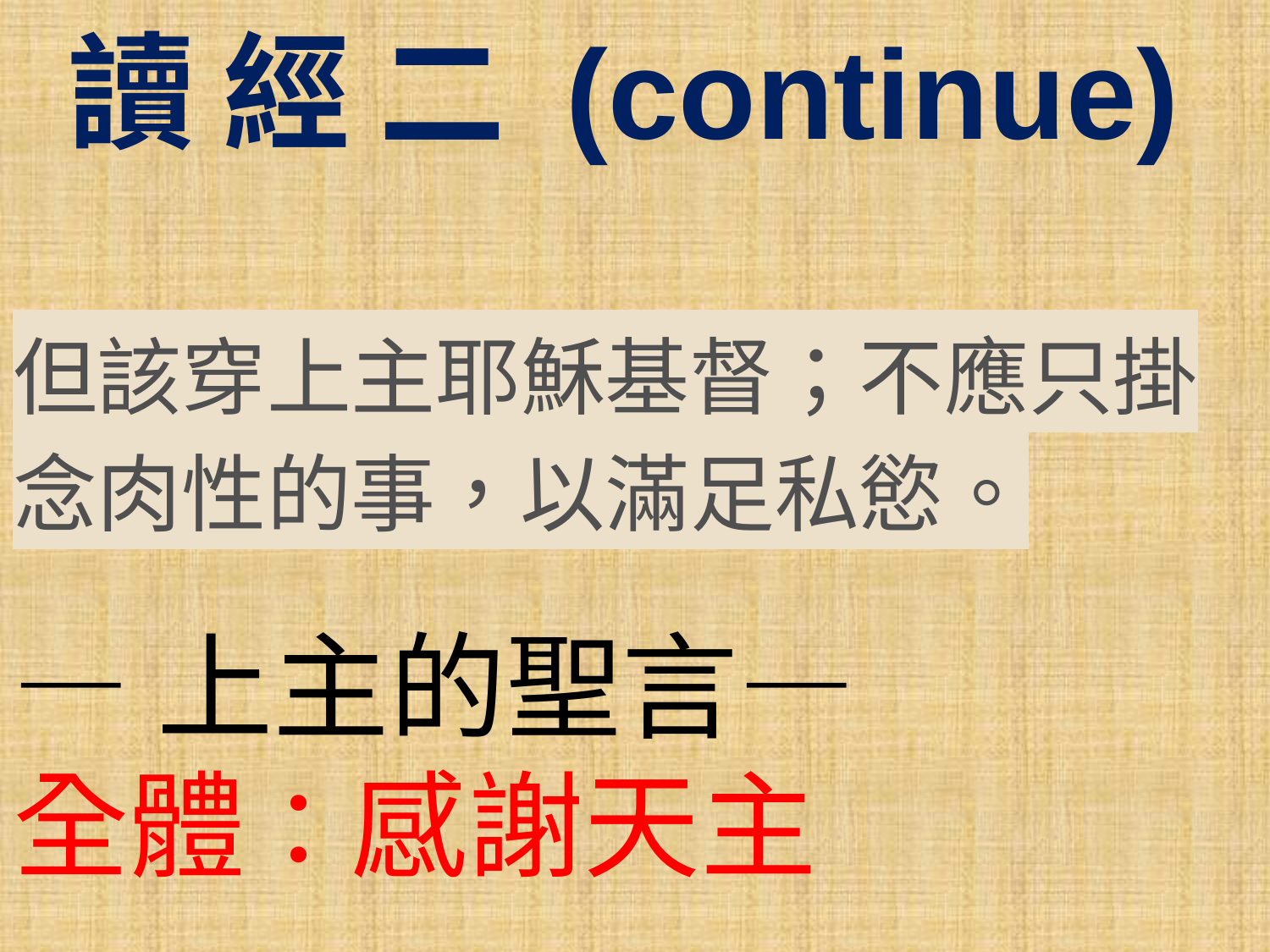

讀 經 二 (continue)

但該穿上主耶穌基督；不應只掛念肉性的事，以滿足私慾。
—上主的聖言—
全體：感謝天主